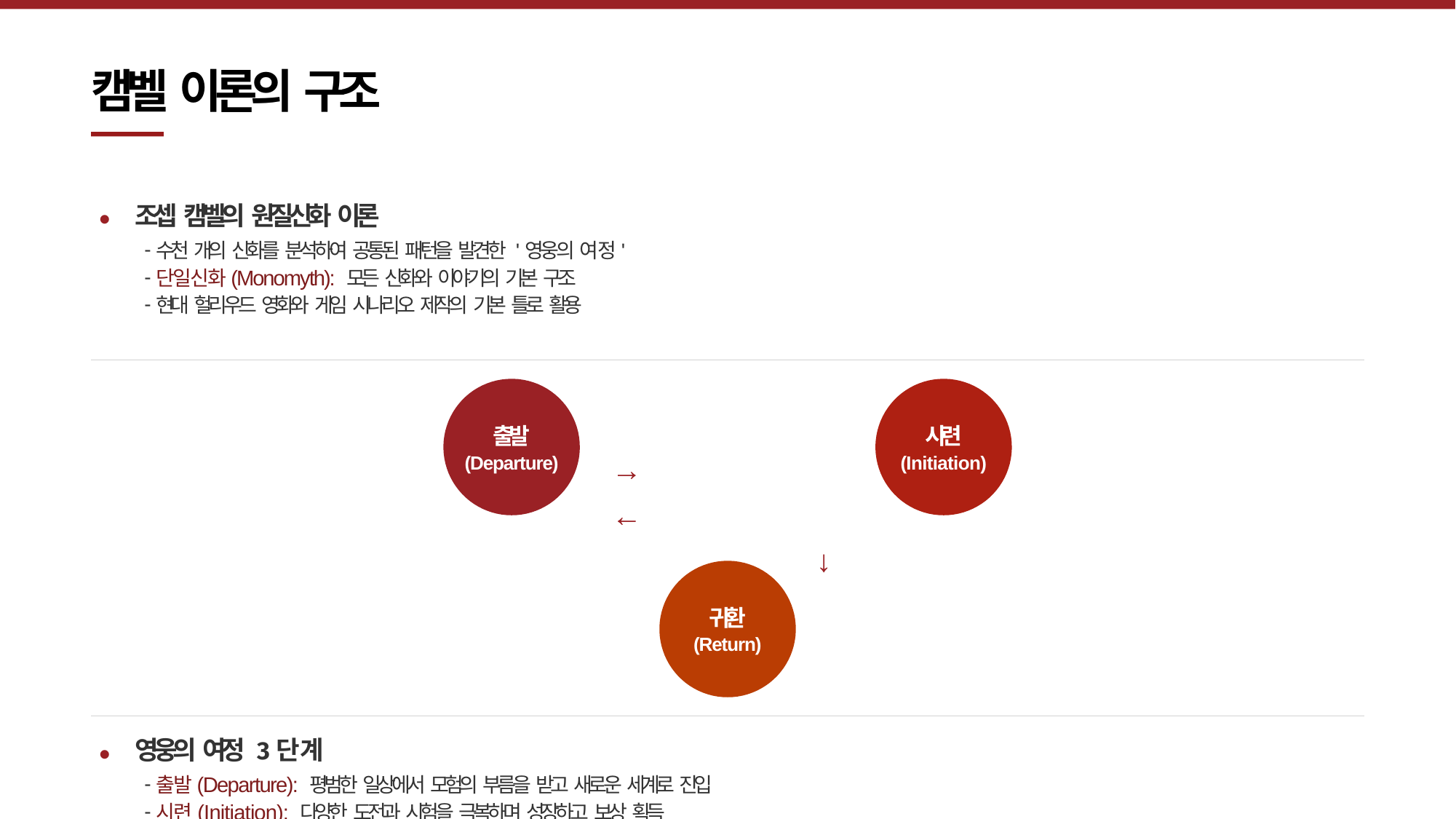

# 캠벨 이론의 구조
조셉 캠벨의 원질신화 이론
수천 개의 신화를 분석하여 공통된 패턴을 발견한 '영웅의 여정'
단일신화(Monomyth): 모든 신화와 이야기의 기본 구조
현대 헐리우드 영화와 게임 시나리오 제작의 기본 틀로 활용
•

출발
(Departure)
시련
(Initiation)
→
←
↓

귀환
(Return)

영웅의 여정 3단계
출발(Departure): 평범한 일상에서 모험의 부름을 받고 새로운 세계로 진입
시련(Initiation): 다양한 도전과 시험을 극복하며 성장하고 보상 획득
귀환(Return): 변화된 자신으로 원래 세계로 돌아와 사회에 공헌
•

동서양 스토리텔링의 공통점
인격적 성장을 통한 사회 기여 구조
영웅/주인공의 변형과 완성을 통한 자기실현
서양은 개인의 성장에, 동양은 관계와 질서 회복에 초점
•
삼강오륜 출현의 스토리텔링적 배경
6